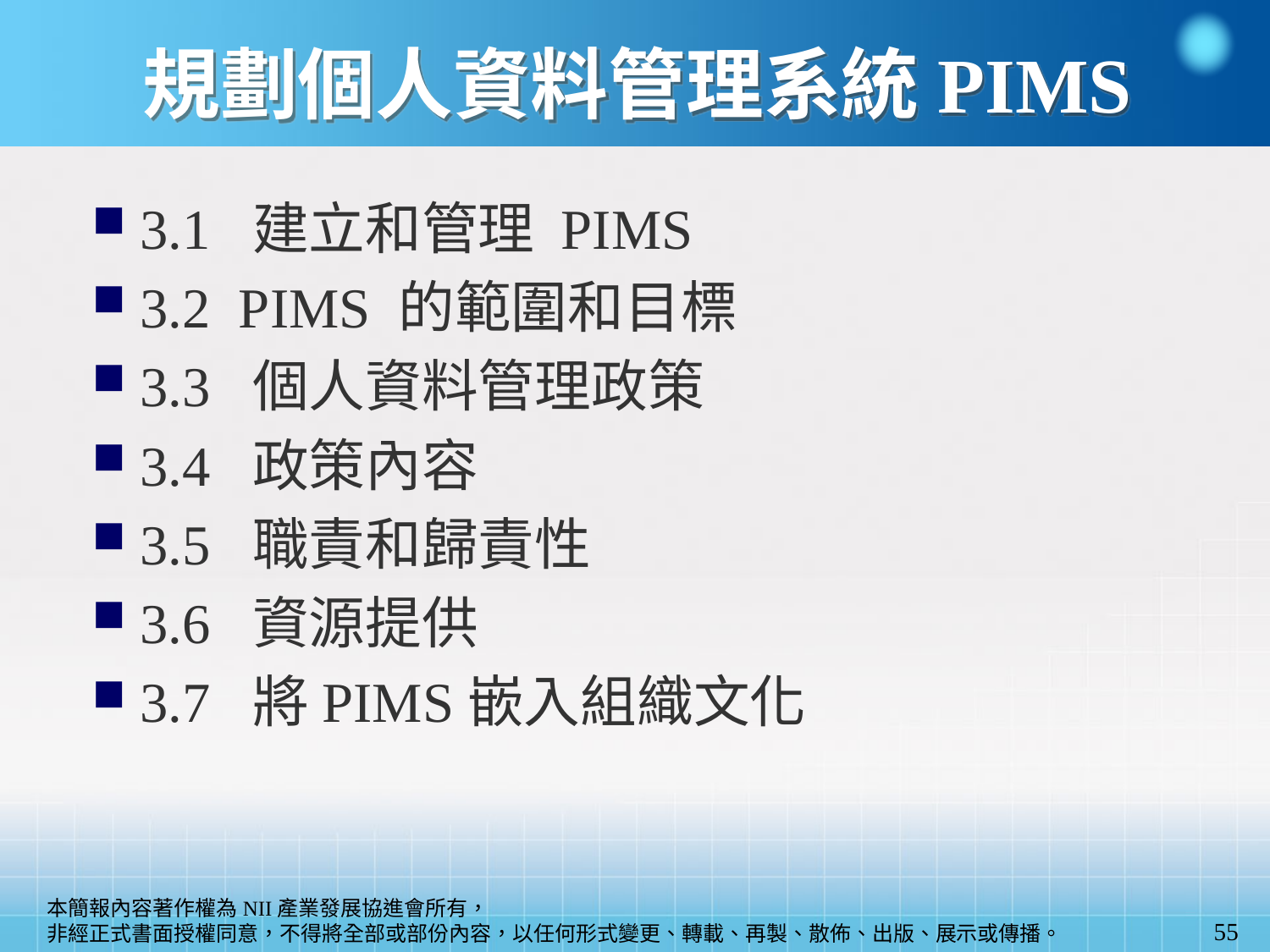

規劃個人資料管理系統PIMS
3.1  建立和管理 PIMS
3.2  PIMS 的範圍和目標
3.3  個人資料管理政策
3.4  政策內容
3.5  職責和歸責性
3.6  資源提供
3.7  將PIMS嵌入組織文化

55